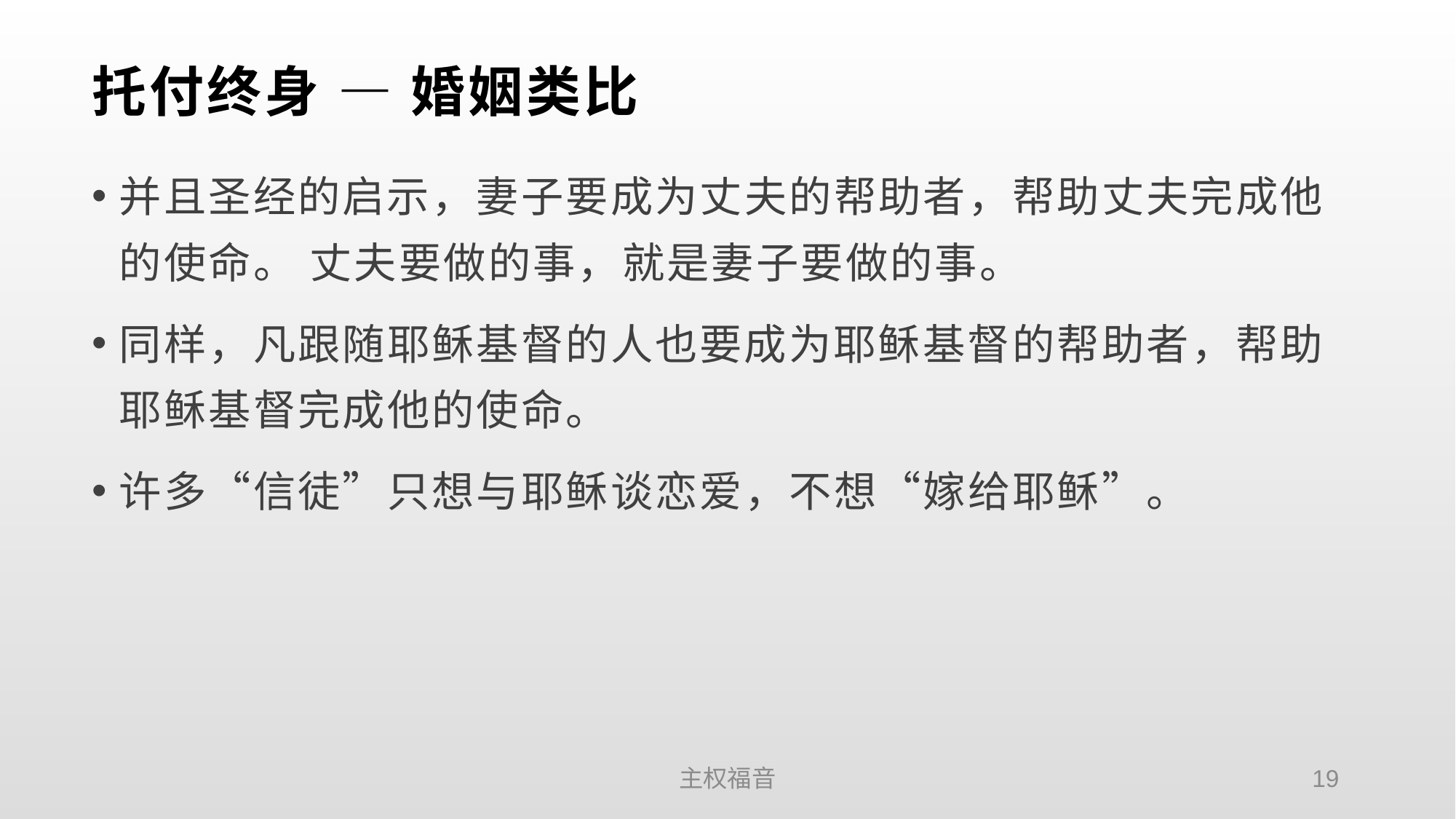

# 托付终身 — 婚姻类比
并且圣经的启示，妻子要成为丈夫的帮助者，帮助丈夫完成他的使命。 丈夫要做的事，就是妻子要做的事。
同样，凡跟随耶稣基督的人也要成为耶稣基督的帮助者，帮助耶稣基督完成他的使命。
许多“信徒”只想与耶稣谈恋爱，不想“嫁给耶稣”。
主权福音
19